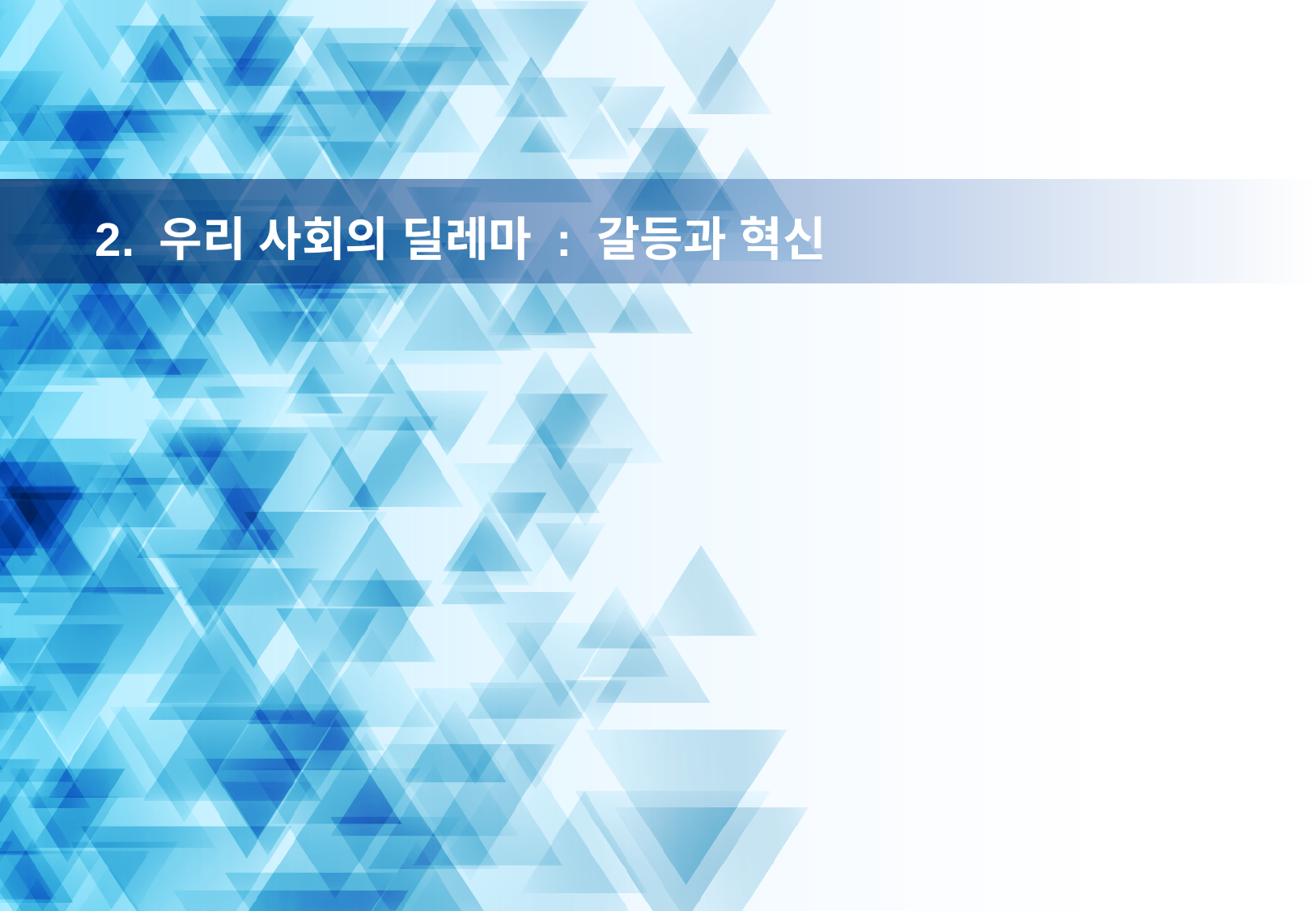

# 2. 우리 사회의 딜레마 : 갈등과 혁신